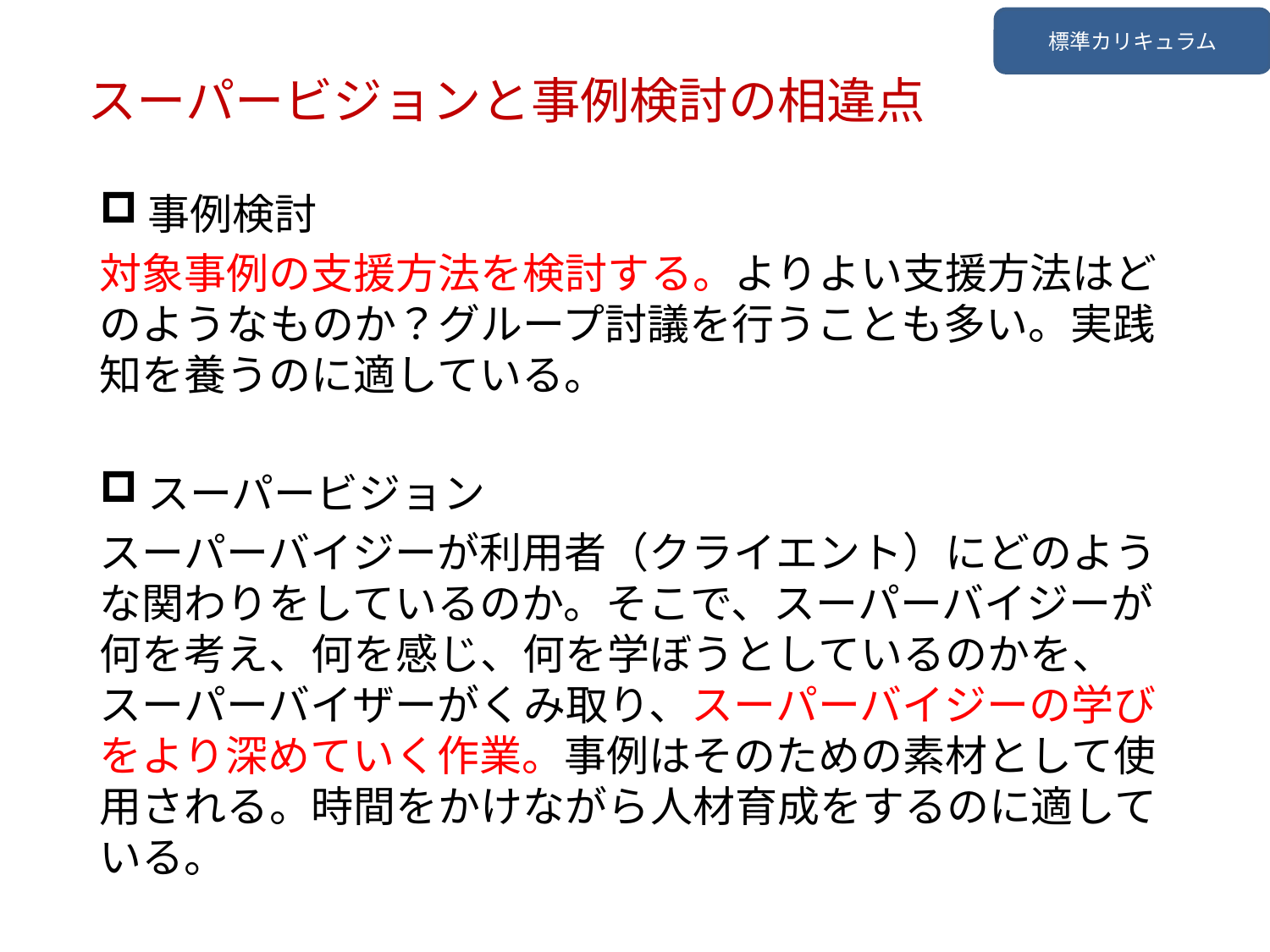

標準カリキュラム
スーパービジョンと事例検討の相違点
事例検討
対象事例の支援方法を検討する。よりよい支援方法はどのようなものか？グループ討議を行うことも多い。実践知を養うのに適している。

スーパービジョン
スーパーバイジーが利用者（クライエント）にどのような関わりをしているのか。そこで、スーパーバイジーが何を考え、何を感じ、何を学ぼうとしているのかを、スーパーバイザーがくみ取り、スーパーバイジーの学びをより深めていく作業。事例はそのための素材として使用される。時間をかけながら人材育成をするのに適している。